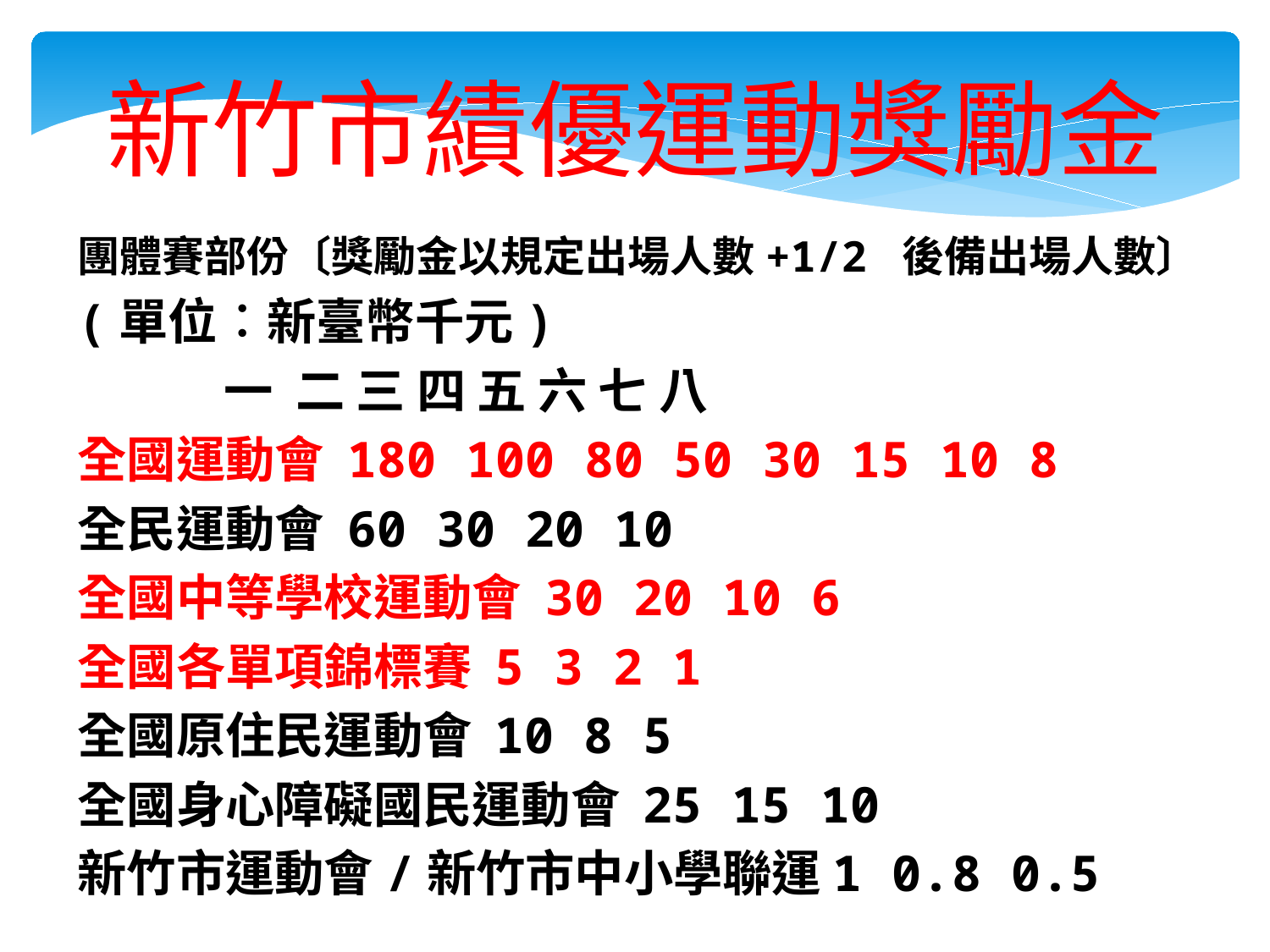

新竹市績優運動獎勵金
團體賽部份〔獎勵金以規定出場人數+1/2 後備出場人數〕
(單位︰新臺幣千元)
            一  二 三 四 五 六 七 八
全國運動會 180 100 80 50 30 15 10 8
全民運動會 60 30 20 10
全國中等學校運動會 30 20 10 6
全國各單項錦標賽 5 3 2 1
全國原住民運動會 10 8 5
全國身心障礙國民運動會 25 15 10
新竹市運動會/新竹市中小學聯運1 0.8 0.5